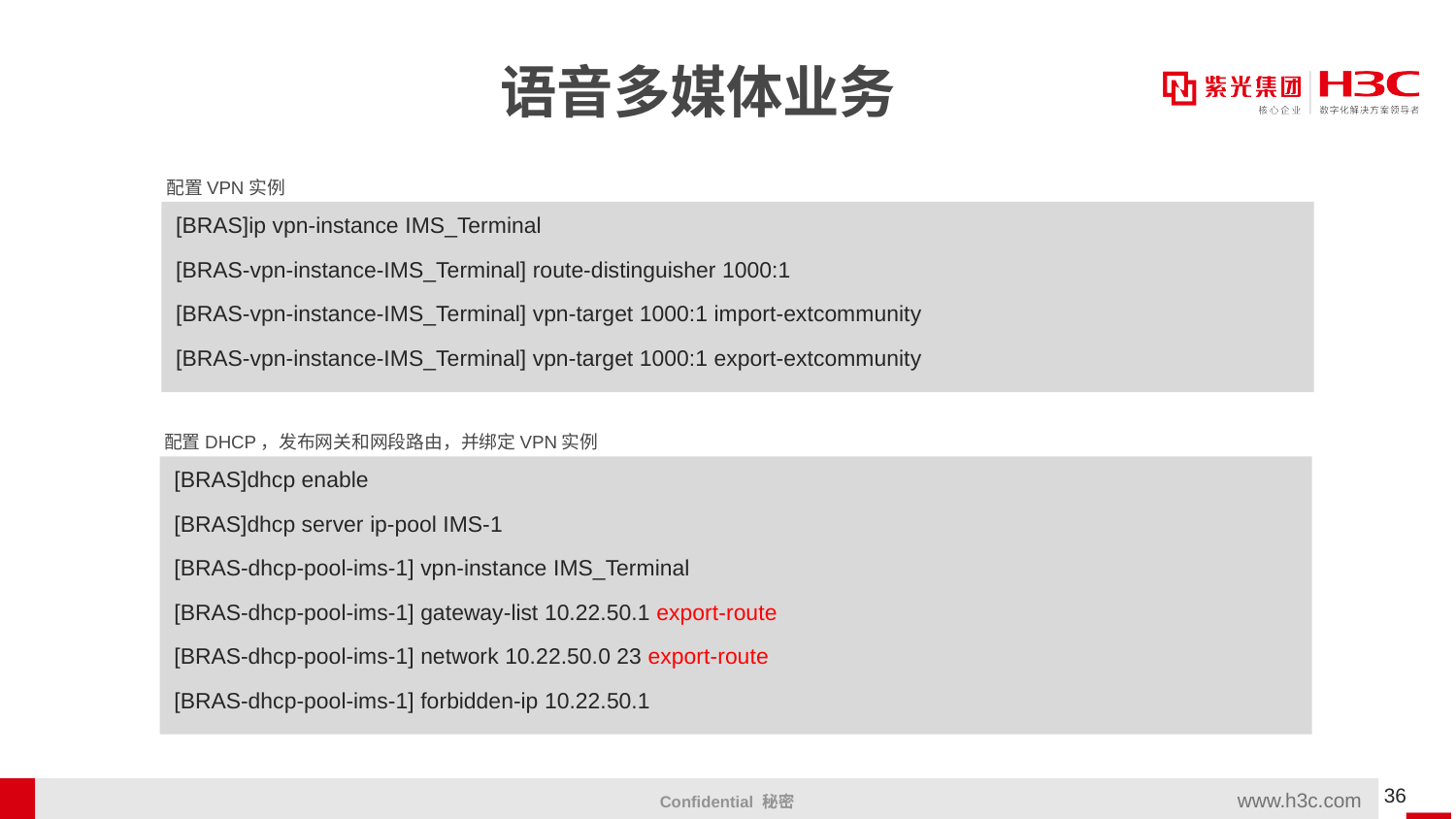

# 语音多媒体业务
配置VPN实例
[BRAS]ip vpn-instance IMS_Terminal
[BRAS-vpn-instance-IMS_Terminal] route-distinguisher 1000:1
[BRAS-vpn-instance-IMS_Terminal] vpn-target 1000:1 import-extcommunity
[BRAS-vpn-instance-IMS_Terminal] vpn-target 1000:1 export-extcommunity
配置DHCP，发布网关和网段路由，并绑定VPN实例
[BRAS]dhcp enable
[BRAS]dhcp server ip-pool IMS-1
[BRAS-dhcp-pool-ims-1] vpn-instance IMS_Terminal
[BRAS-dhcp-pool-ims-1] gateway-list 10.22.50.1 export-route
[BRAS-dhcp-pool-ims-1] network 10.22.50.0 23 export-route
[BRAS-dhcp-pool-ims-1] forbidden-ip 10.22.50.1